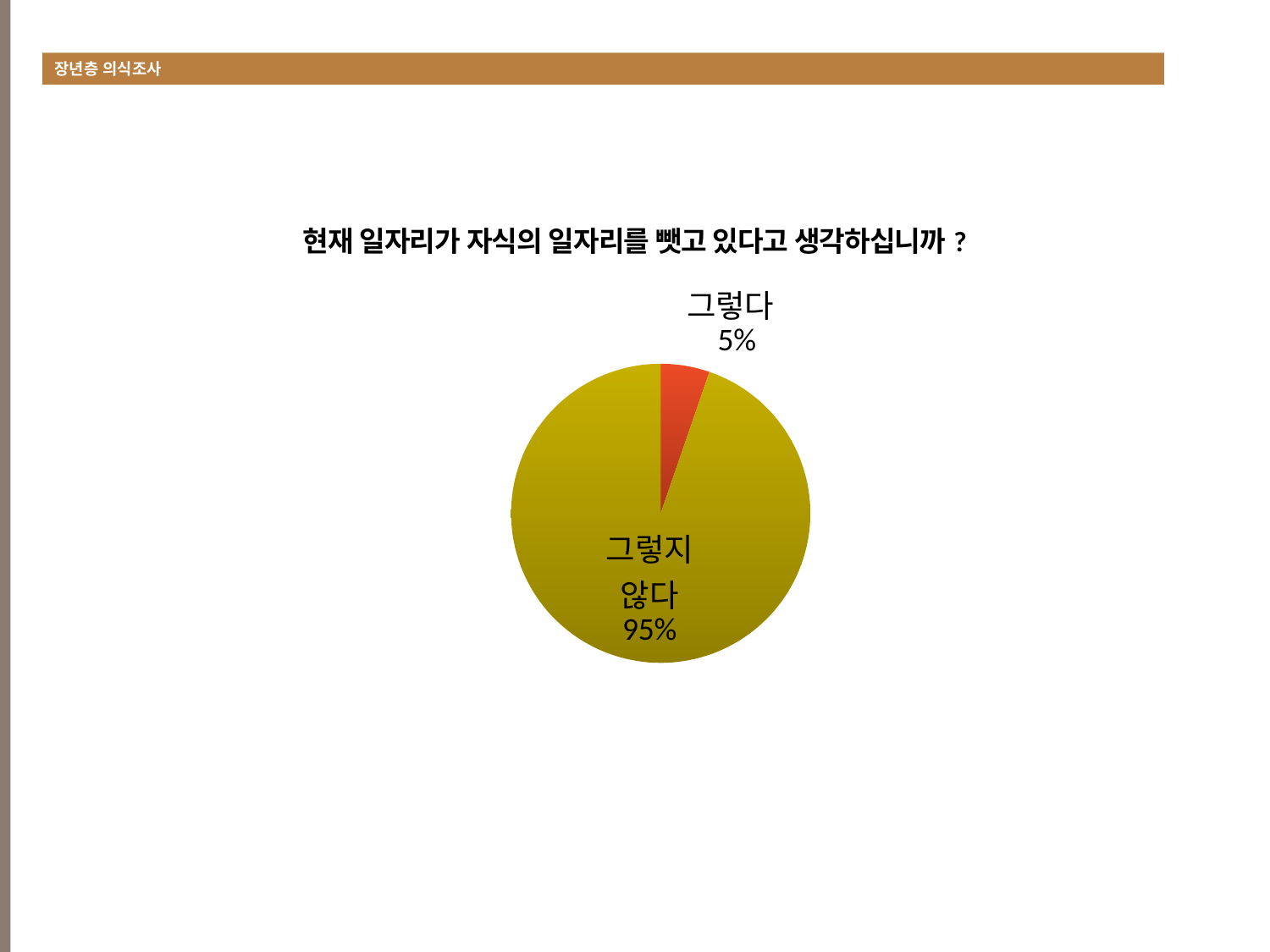

장년층 의식조사

#

### Chart:

| Category | 현재 일자리가 자식의 일자리를 뺏고 있다고 생각하십니까?  |
|---|---|
| 그렇다   | 38.0 |
| 그렇지 않다 | 681.0 |